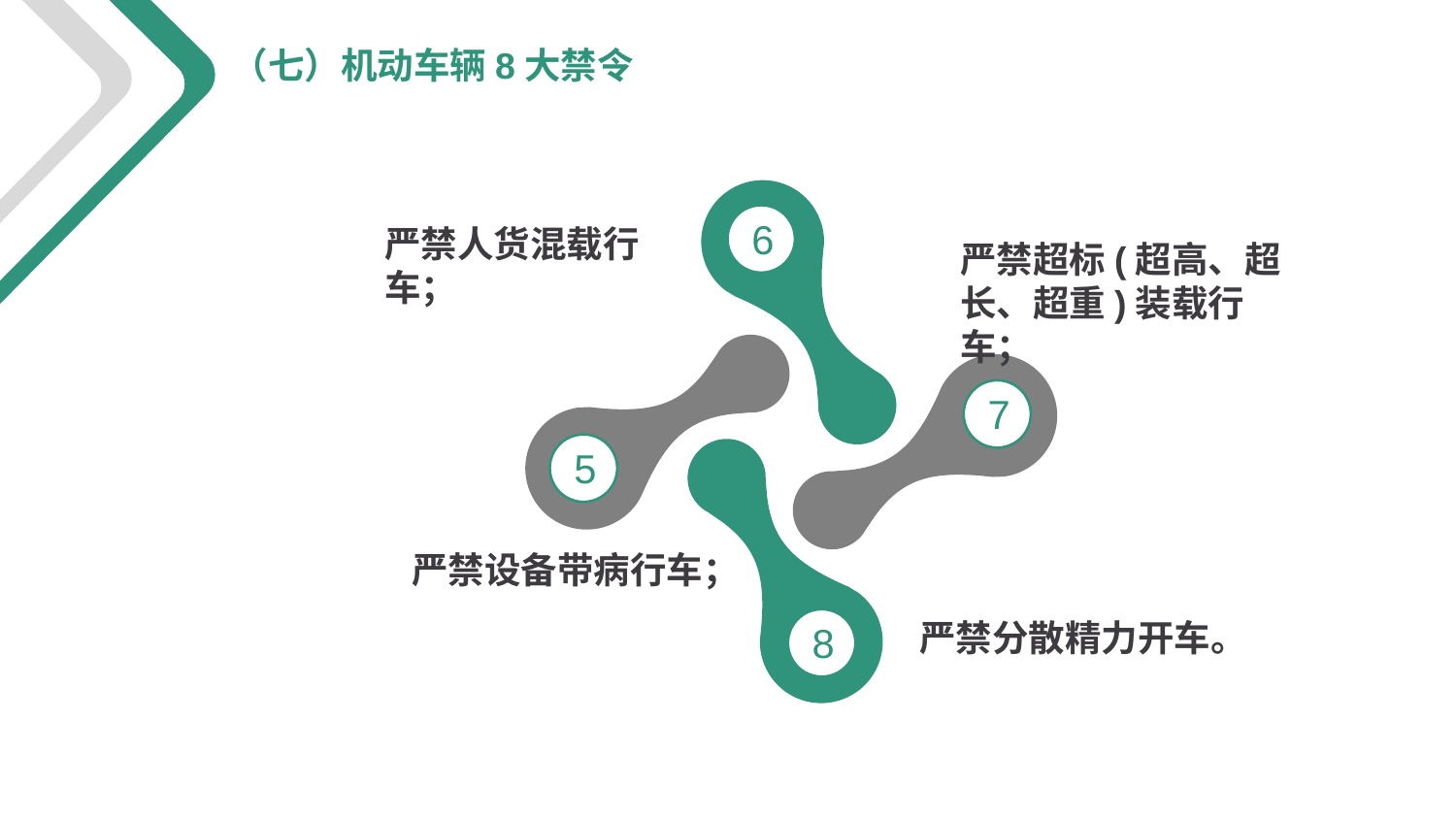

（七）机动车辆8大禁令
6

7

5

8
严禁人货混载行车；
严禁超标(超高、超长、超重)装载行车；
严禁设备带病行车；
严禁分散精力开车。